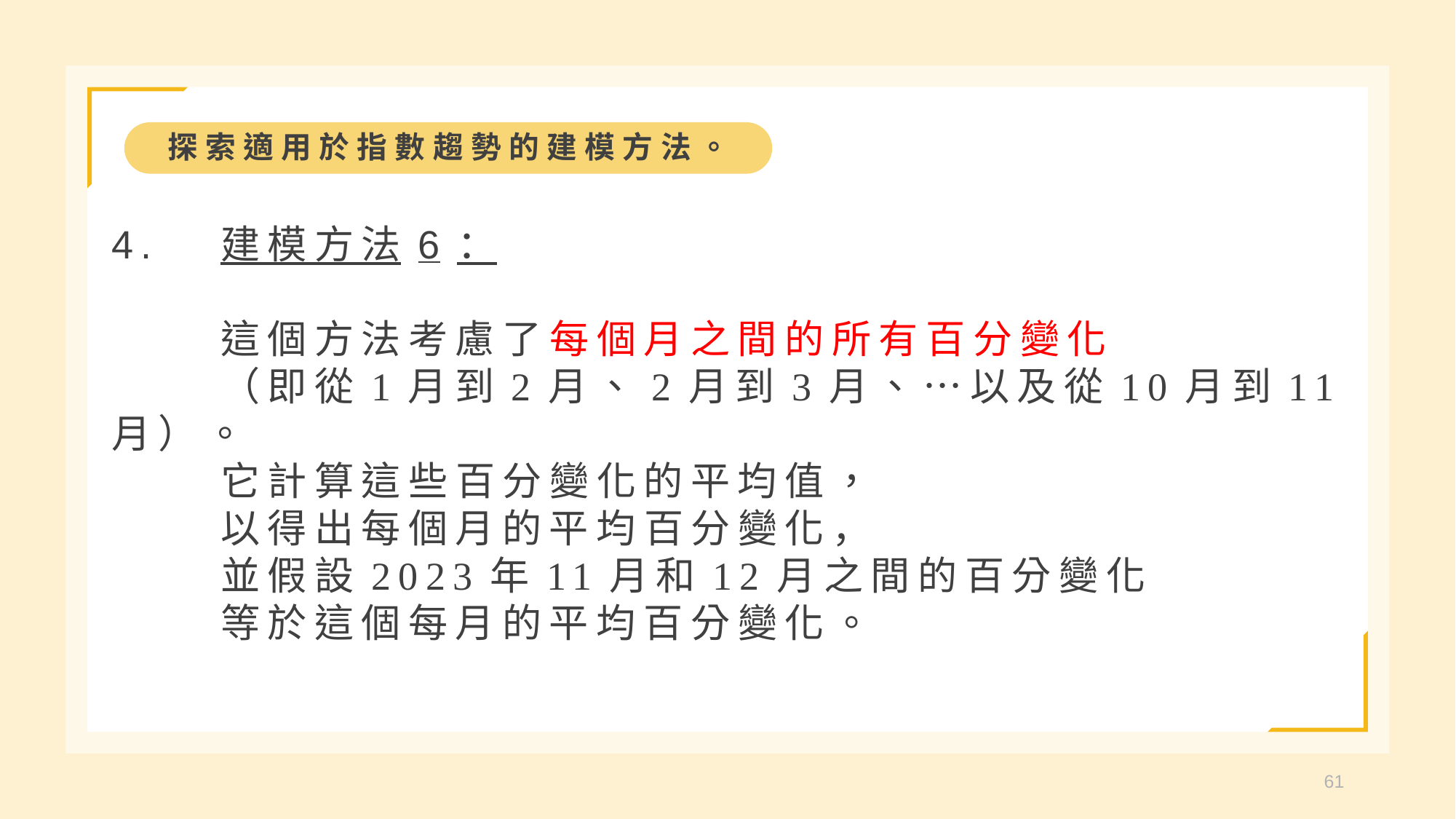

探索適用於指數趨勢的建模方法。
4.	建模方法6：

	這個方法考慮了每個月之間的所有百分變化
	（即從1月到2月、2月到3月、…以及從10月到11月）。
	它計算這些百分變化的平均值，
	以得出每個月的平均百分變化，
	並假設2023年11月和12月之間的百分變化
	等於這個每月的平均百分變化。

61